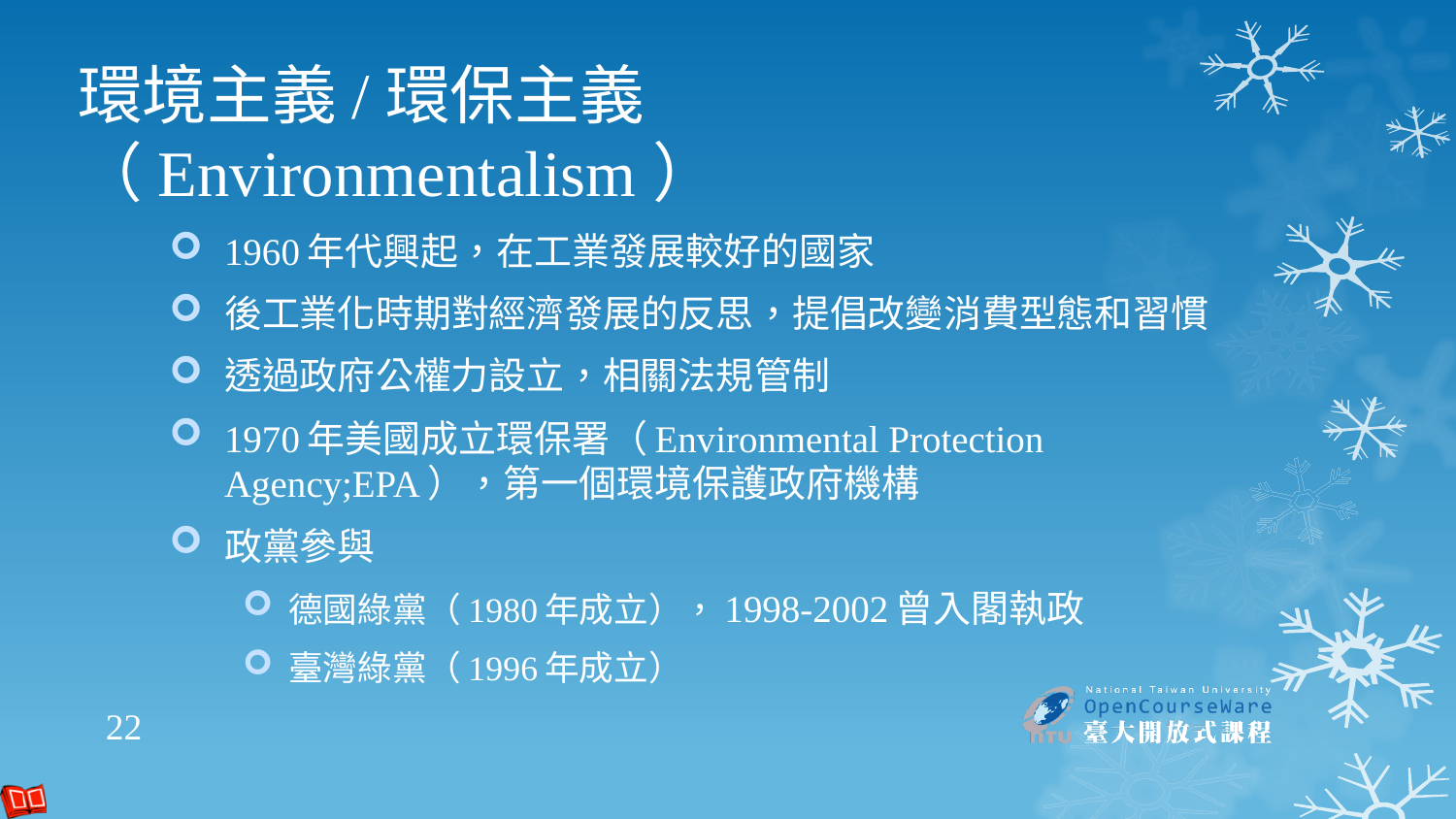

# 環境主義/環保主義（Environmentalism）
1960年代興起，在工業發展較好的國家
後工業化時期對經濟發展的反思，提倡改變消費型態和習慣
透過政府公權力設立，相關法規管制
1970年美國成立環保署（Environmental Protection Agency;EPA），第一個環境保護政府機構
政黨參與
德國綠黨（1980年成立），1998-2002曾入閣執政
臺灣綠黨（1996年成立）
22